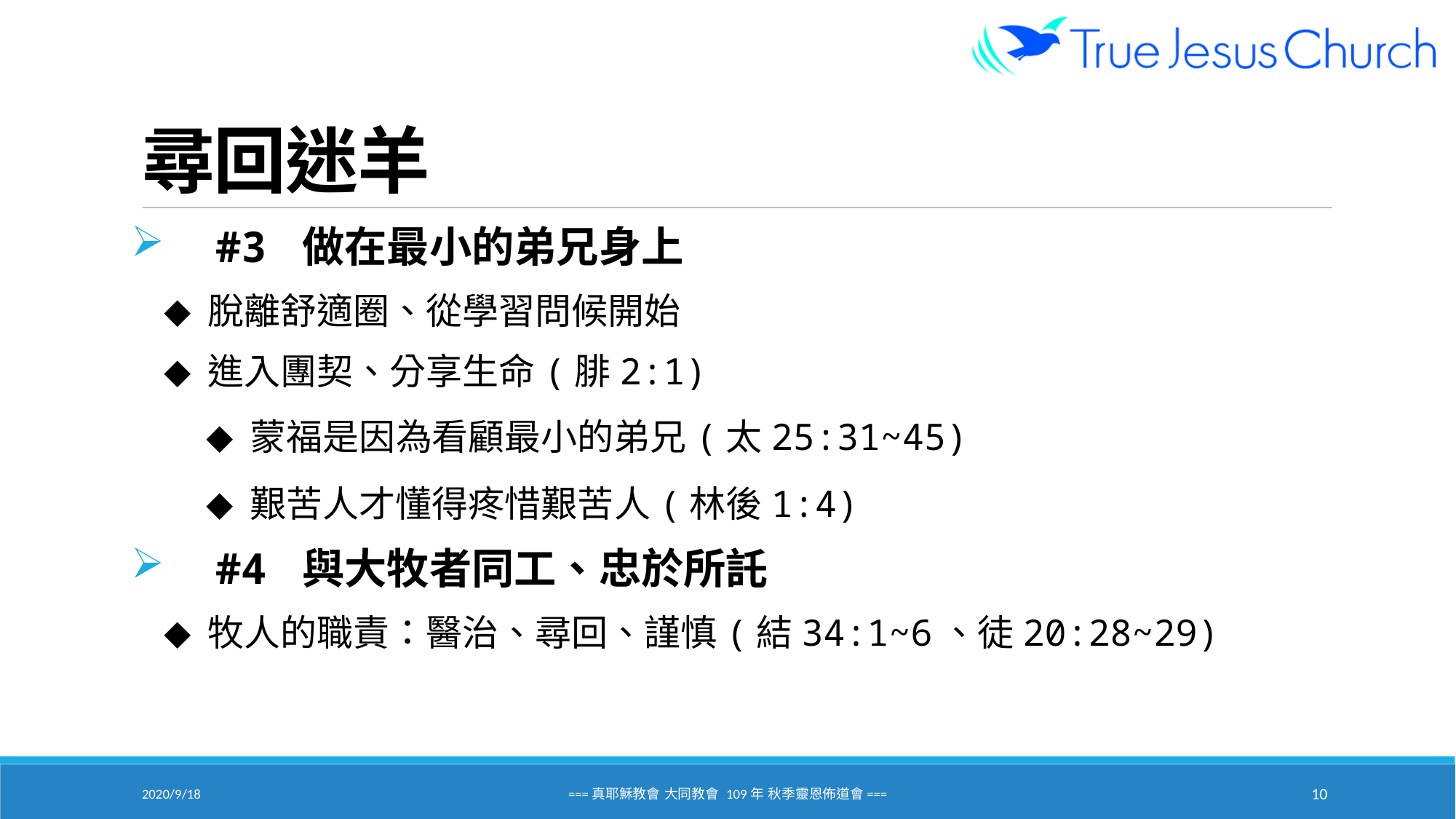

# 尋回迷羊
  #3 做在最小的弟兄身上
    ◆ 脫離舒適圈、從學習問候開始
    ◆ 進入團契、分享生命(腓2:1)
         ◆ 蒙福是因為看顧最小的弟兄(太25:31~45)
         ◆ 艱苦人才懂得疼惜艱苦人(林後1:4)
  #4 與大牧者同工、忠於所託
    ◆ 牧人的職責：醫治、尋回、謹慎(結34:1~6、徒20:28~29)
2020/9/18
===真耶穌教會 大同教會 109年 秋季靈恩佈道會===
10